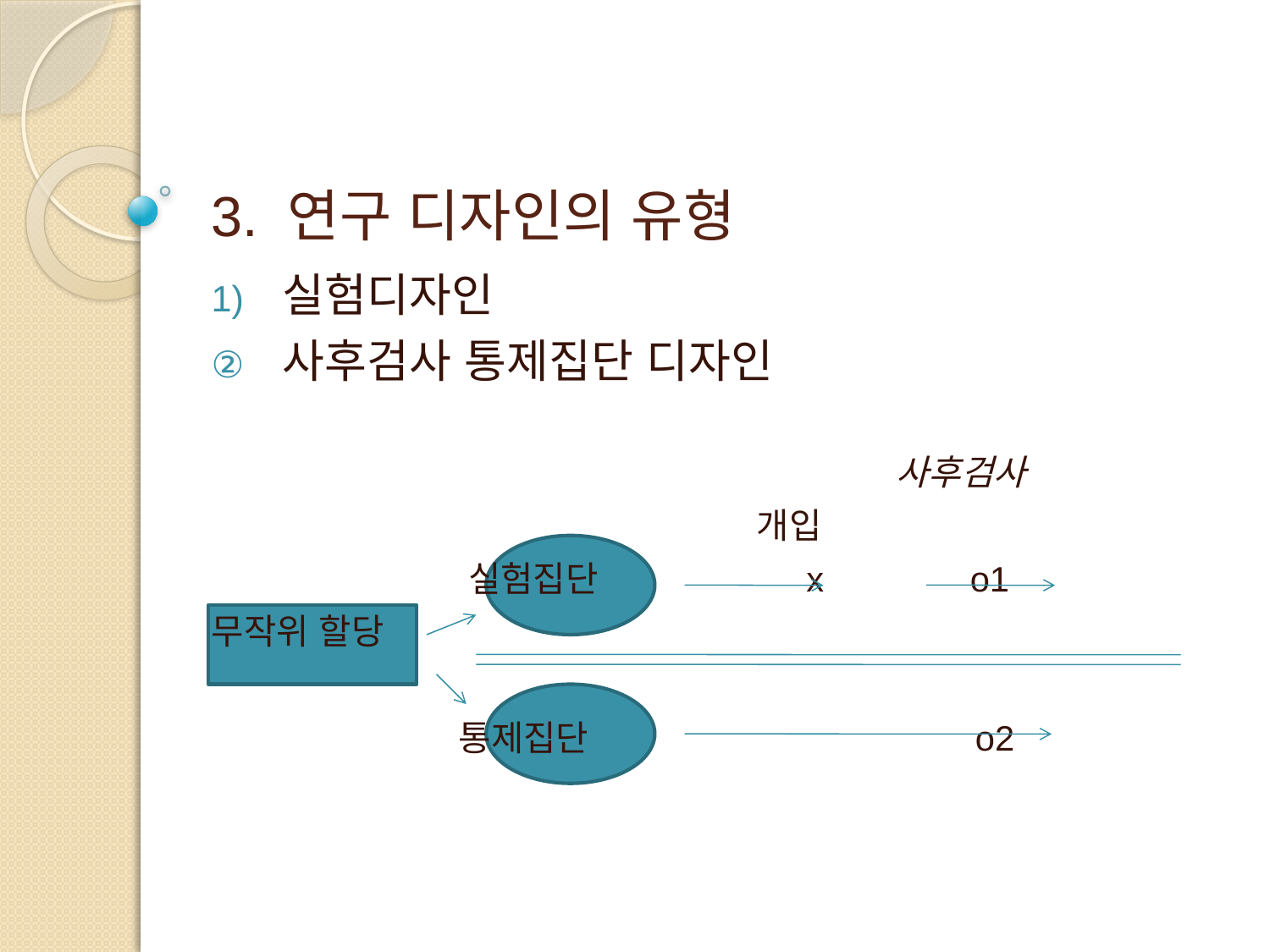

# 3. 연구 디자인의 유형
실험디자인
사후검사 통제집단 디자인

                                                                    사후검사
                                                      개입
                         실험집단                    x               o1
무작위 할당

                        통제집단                                      o2